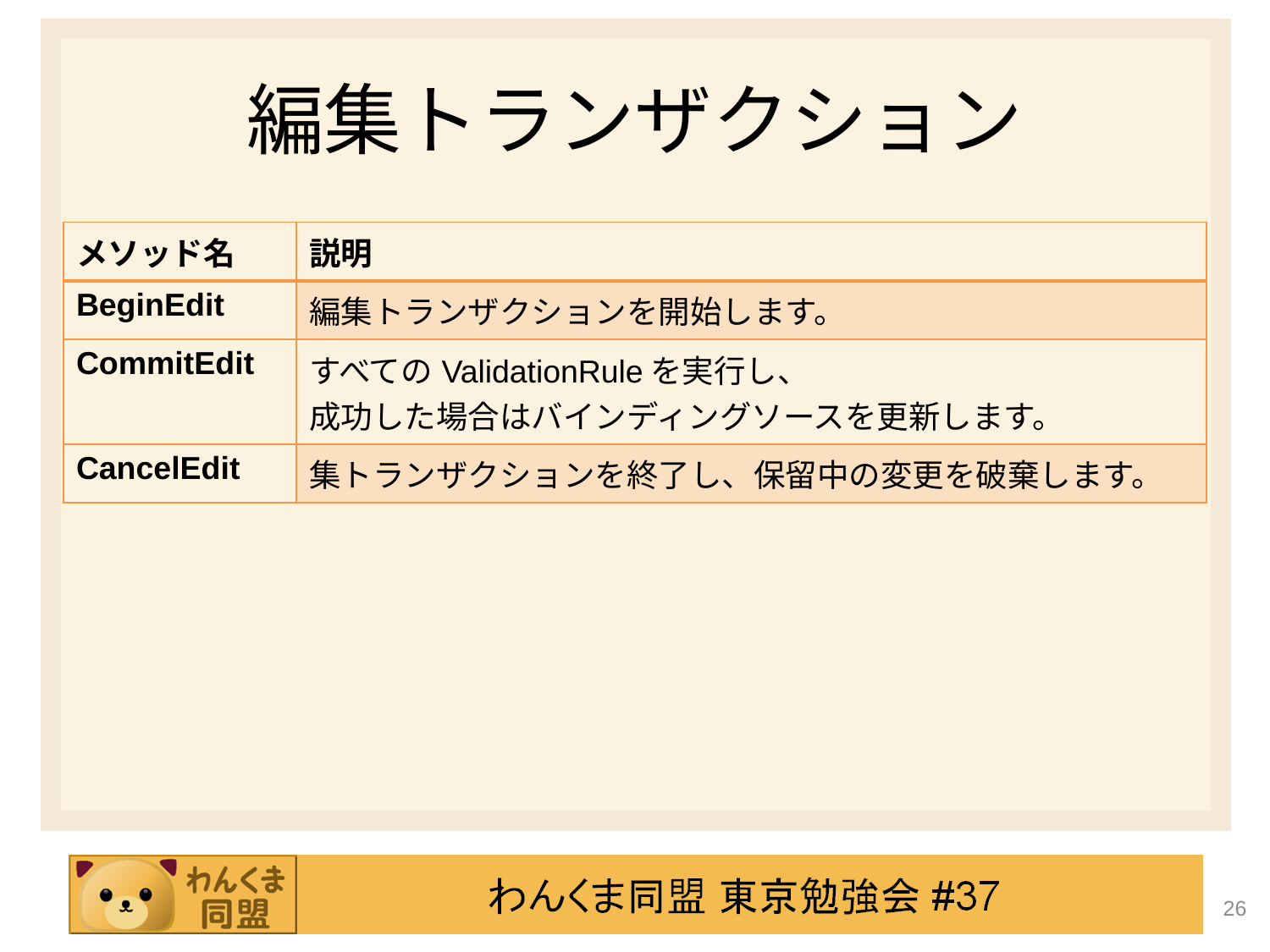

# 編集トランザクション
| メソッド名 | 説明 |
| --- | --- |
| BeginEdit | 編集トランザクションを開始します。 |
| CommitEdit | すべてのValidationRuleを実行し、 成功した場合はバインディングソースを更新します。 |
| CancelEdit | 集トランザクションを終了し、保留中の変更を破棄します。 |
26